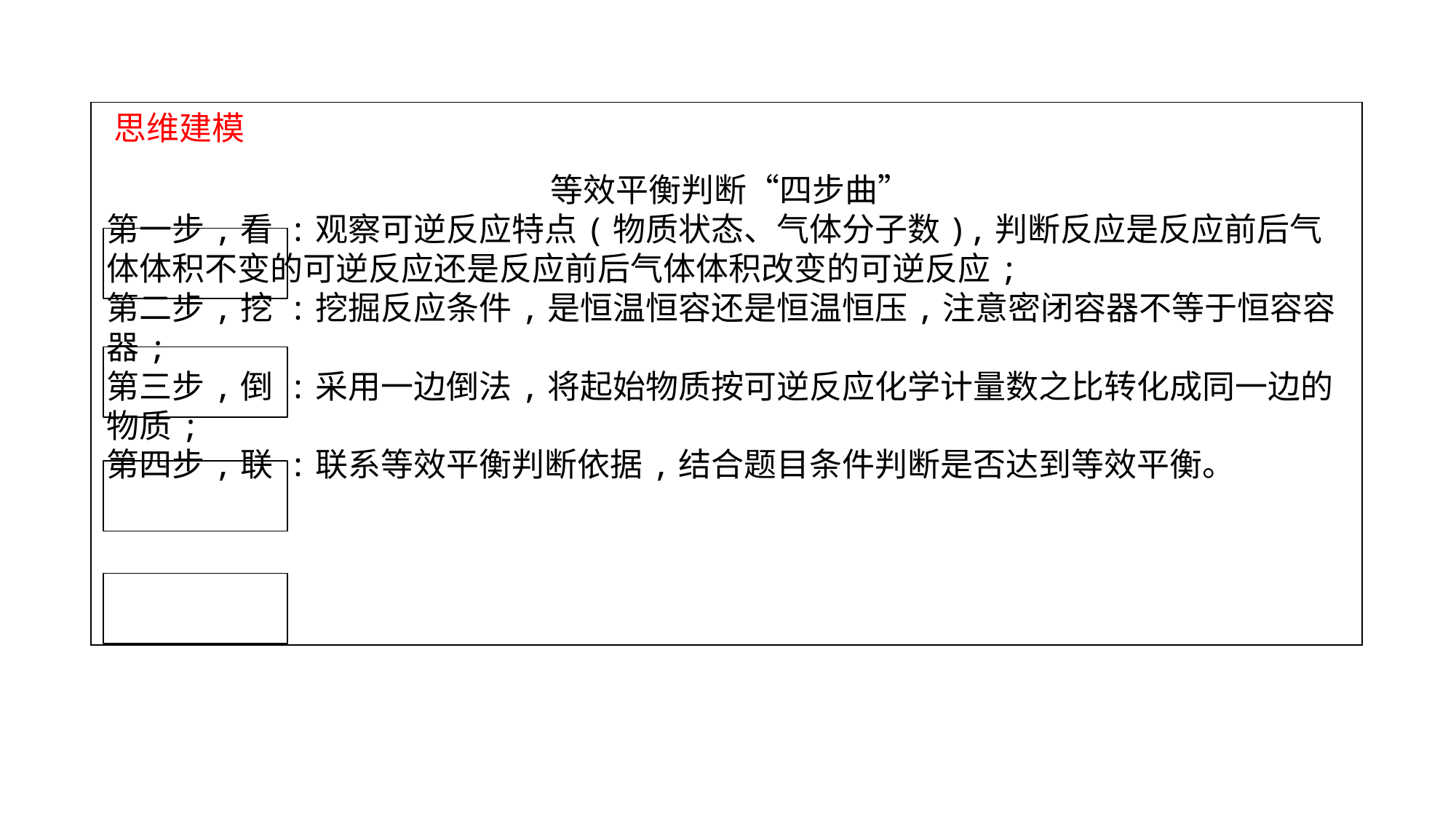

|  |
| --- |
思维建模
等效平衡判断“四步曲”
第一步,看 :观察可逆反应特点(物质状态、气体分子数),判断反应是反应前后气体体积不变的可逆反应还是反应前后气体体积改变的可逆反应;
第二步,挖 :挖掘反应条件,是恒温恒容还是恒温恒压,注意密闭容器不等于恒容容器;
第三步,倒 :采用一边倒法,将起始物质按可逆反应化学计量数之比转化成同一边的物质;
第四步,联 :联系等效平衡判断依据,结合题目条件判断是否达到等效平衡。